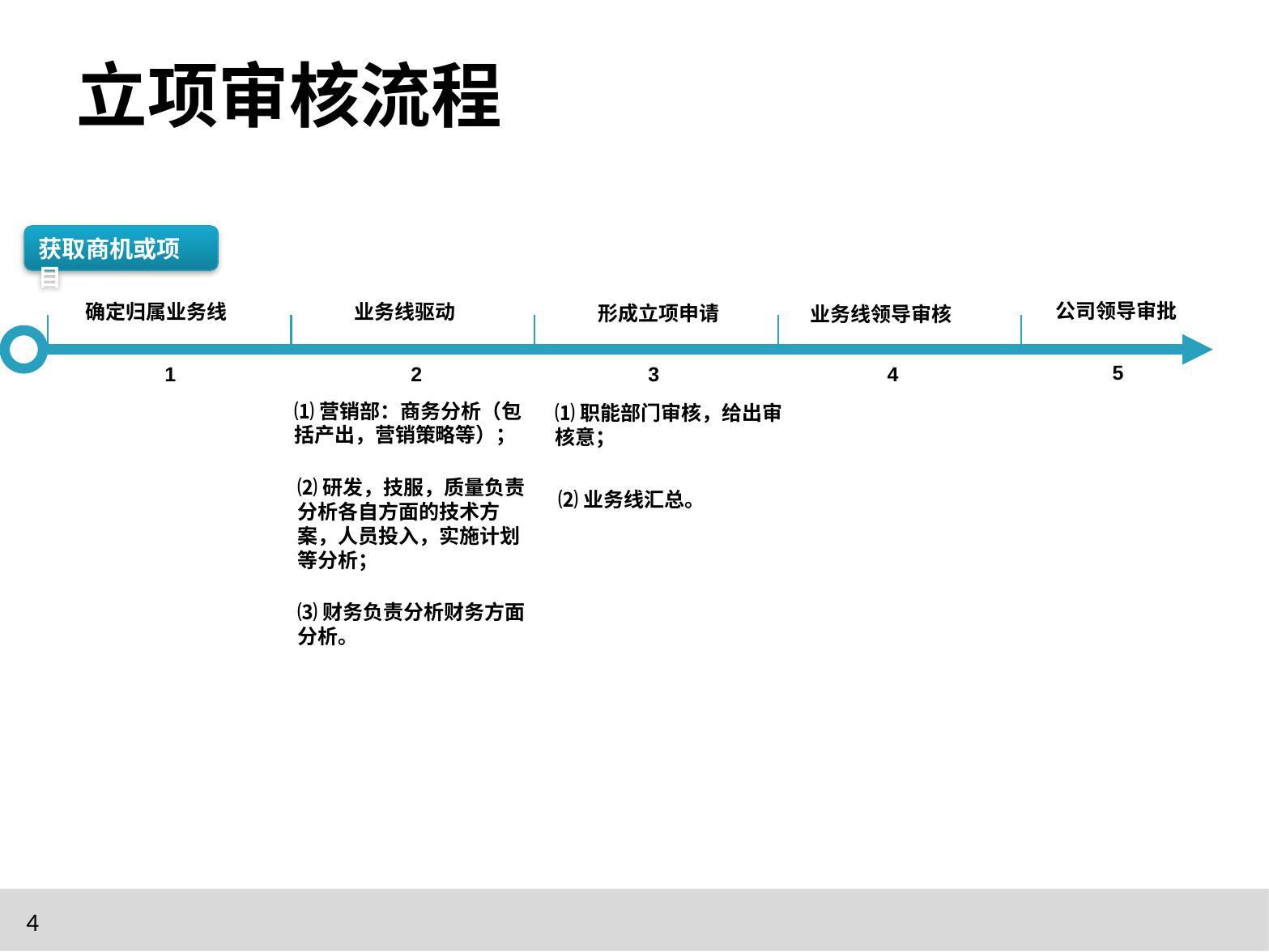

# 立项审核流程
获取商机或项目
公司领导审批
确定归属业务线
业务线驱动
形成立项申请
业务线领导审核

5
1
2
3
4
⑴营销部：商务分析（包括产出，营销策略等）；
⑴职能部门审核，给出审核意；
⑵研发，技服，质量负责分析各自方面的技术方案，人员投入，实施计划等分析；
⑵业务线汇总。
⑶财务负责分析财务方面分析。
4